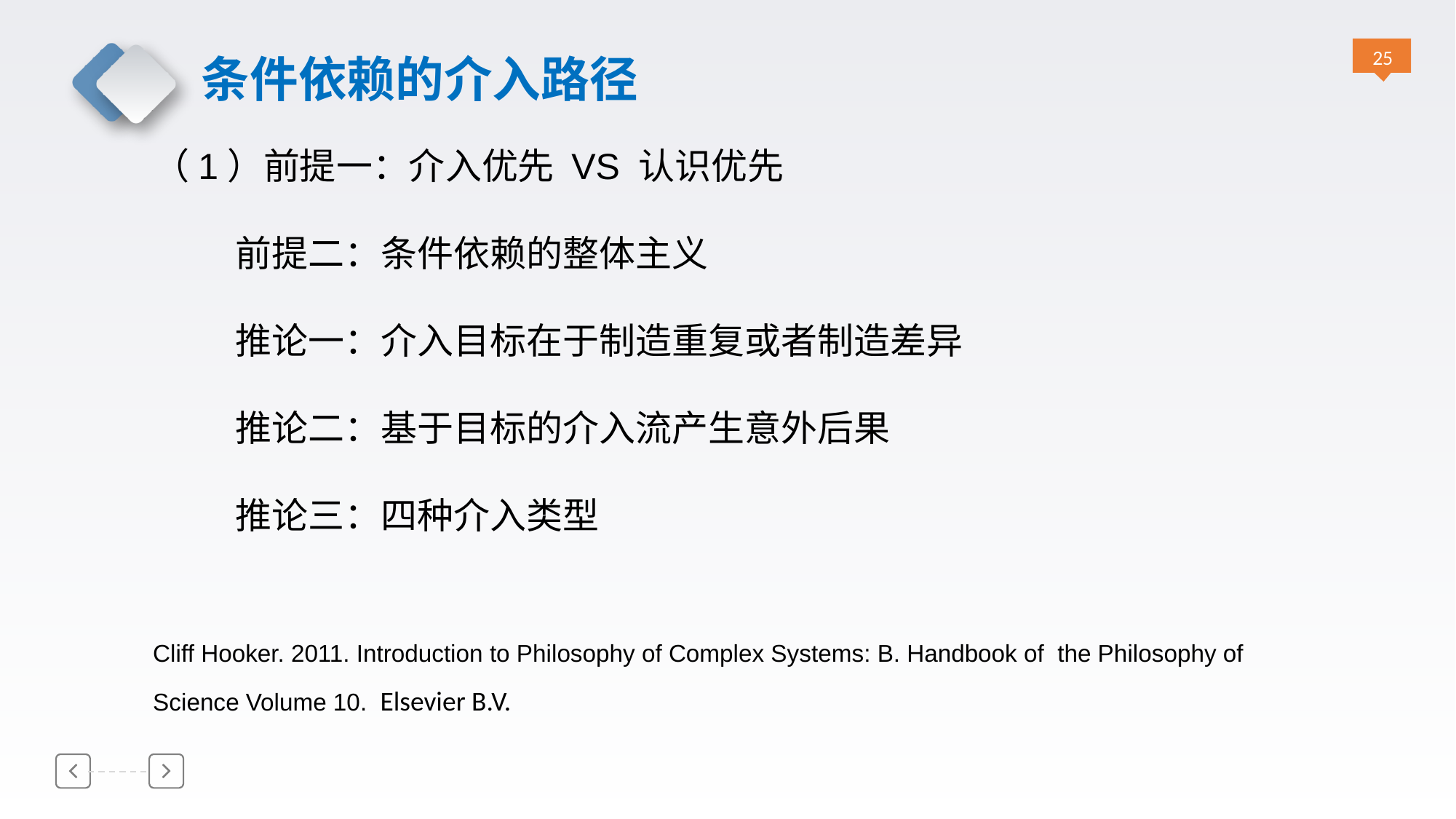

条件依赖的介入路径
（1）前提一：介入优先 VS 认识优先

         前提二：条件依赖的整体主义

         推论一：介入目标在于制造重复或者制造差异

         推论二：基于目标的介入流产生意外后果

         推论三：四种介入类型

Cliff Hooker. 2011. Introduction to Philosophy of Complex Systems: B. Handbook of  the Philosophy of Science Volume 10.  Elsevier B.V.